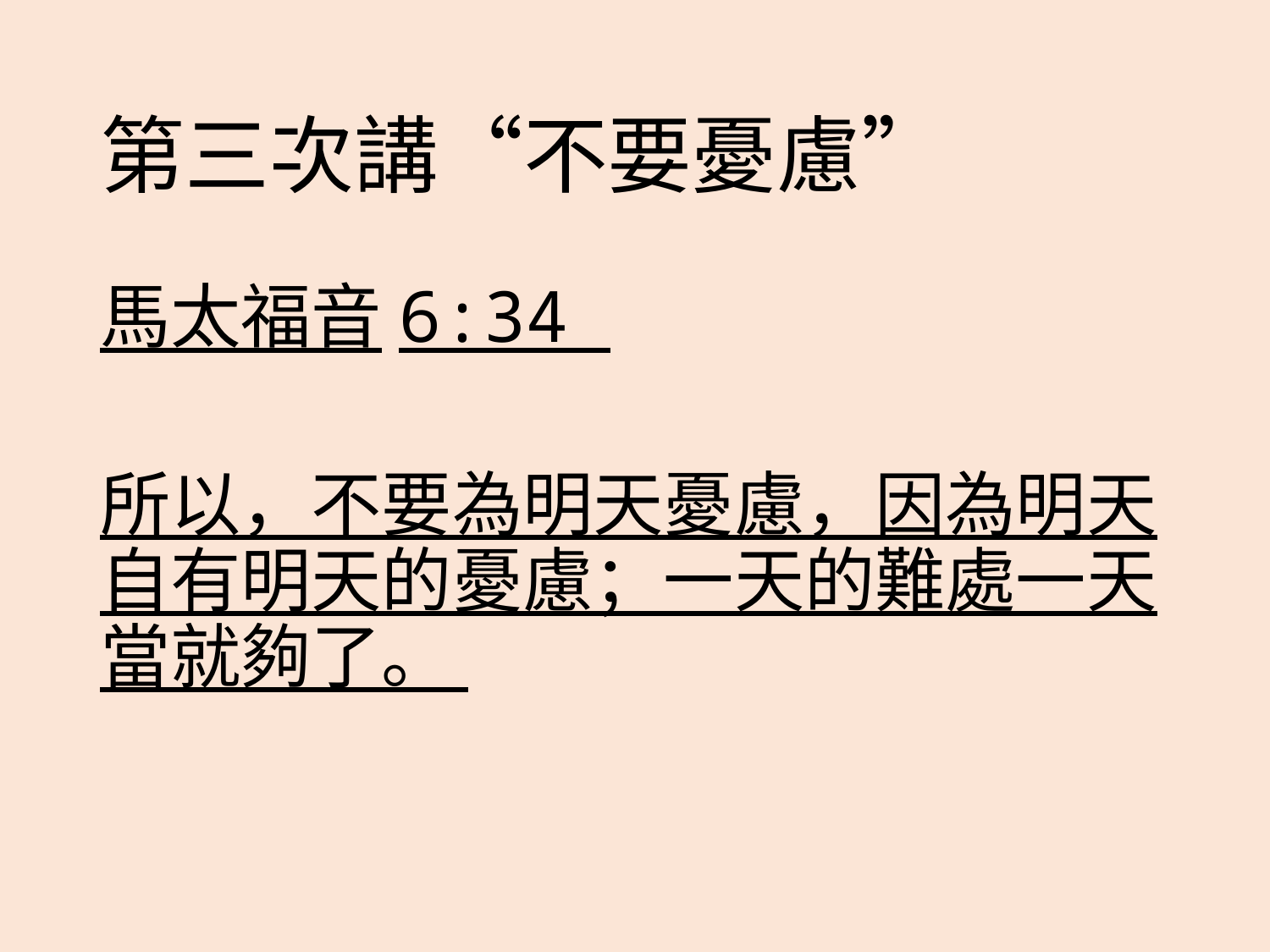

# 第三次講“不要憂慮”
馬太福音6:34

所以，不要為明天憂慮，因為明天自有明天的憂慮；一天的難處一天當就夠了。